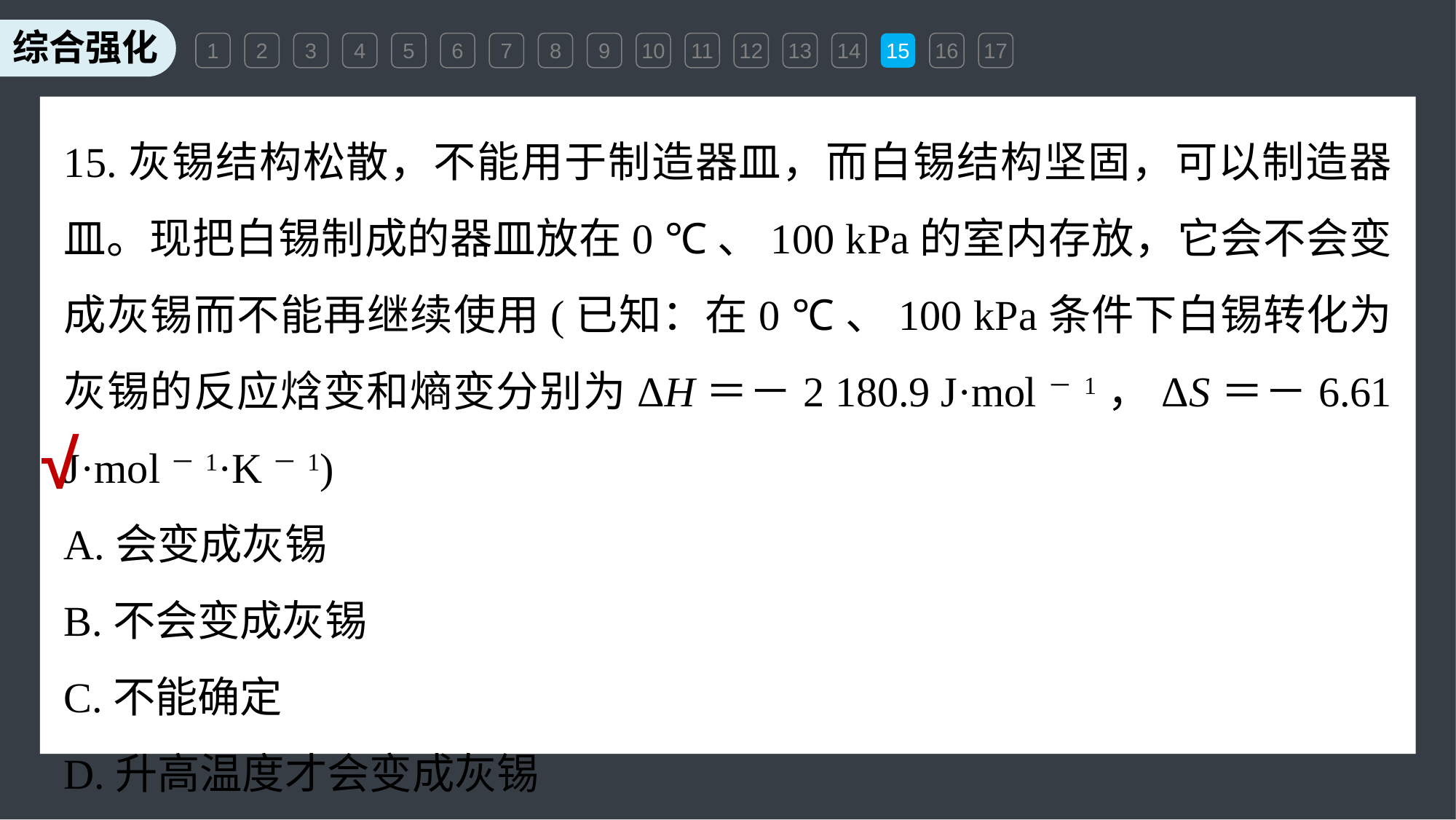

1
2
3
4
5
6
7
8
9
10
11
12
13
14
15
16
17
15.灰锡结构松散，不能用于制造器皿，而白锡结构坚固，可以制造器皿。现把白锡制成的器皿放在0 ℃、100 kPa的室内存放，它会不会变成灰锡而不能再继续使用(已知：在0 ℃、100 kPa条件下白锡转化为灰锡的反应焓变和熵变分别为ΔH＝－2 180.9 J·mol－1，ΔS＝－6.61 J·mol－1·K－1)
A.会变成灰锡
B.不会变成灰锡
C.不能确定
D.升高温度才会变成灰锡
√